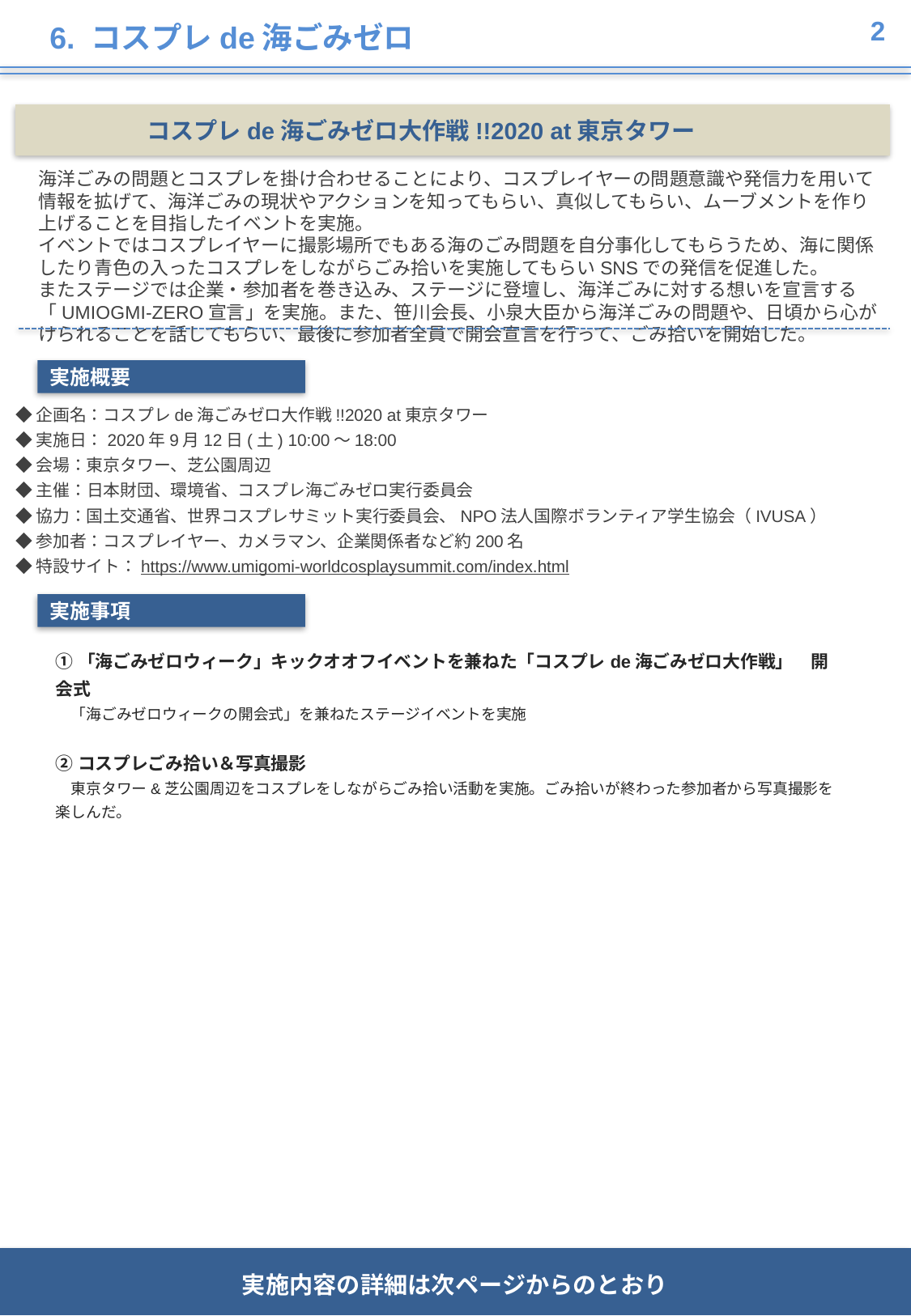

2
　6. コスプレde海ごみゼロ

コスプレde海ごみゼロ大作戦!!2020 at東京タワー
海洋ごみの問題とコスプレを掛け合わせることにより、コスプレイヤーの問題意識や発信力を用いて情報を拡げて、海洋ごみの現状やアクションを知ってもらい、真似してもらい、ムーブメントを作り上げることを目指したイベントを実施。
イベントではコスプレイヤーに撮影場所でもある海のごみ問題を自分事化してもらうため、海に関係したり青色の入ったコスプレをしながらごみ拾いを実施してもらいSNSでの発信を促進した。
またステージでは企業・参加者を巻き込み、ステージに登壇し、海洋ごみに対する想いを宣言する「UMIOGMI-ZERO宣言」を実施。また、笹川会長、小泉大臣から海洋ごみの問題や、日頃から心がけられることを話してもらい、最後に参加者全員で開会宣言を行って、ごみ拾いを開始した。
実施概要
◆企画名：コスプレde海ごみゼロ大作戦!!2020 at東京タワー
◆実施日：2020年9月12日(土) 10:00～18:00
◆会場：東京タワー、芝公園周辺
◆主催：日本財団、環境省、コスプレ海ごみゼロ実行委員会
◆協力：国土交通省、世界コスプレサミット実行委員会、NPO法人国際ボランティア学生協会（IVUSA）
◆参加者：コスプレイヤー、カメラマン、企業関係者など約200名
◆特設サイト：https://www.umigomi-worldcosplaysummit.com/index.html

実施事項
①「海ごみゼロウィーク」キックオオフイベントを兼ねた「コスプレde海ごみゼロ大作戦」　開会式
　「海ごみゼロウィークの開会式」を兼ねたステージイベントを実施

②コスプレごみ拾い＆写真撮影
　東京タワー&芝公園周辺をコスプレをしながらごみ拾い活動を実施。ごみ拾いが終わった参加者から写真撮影を楽しんだ。

実施内容の詳細は次ページからのとおり